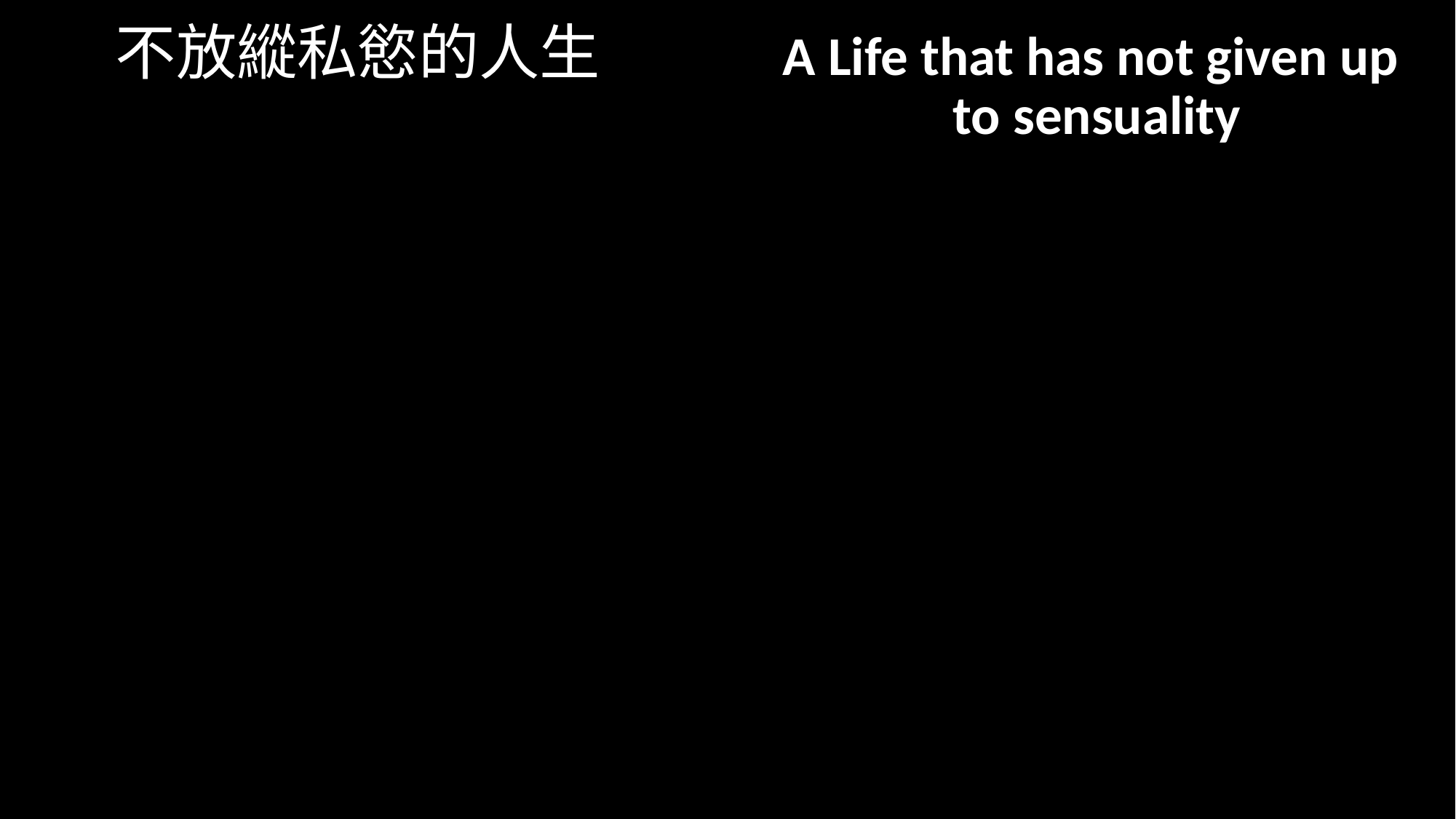

# 不放縱私慾的人生
A Life that has not given up
to sensuality